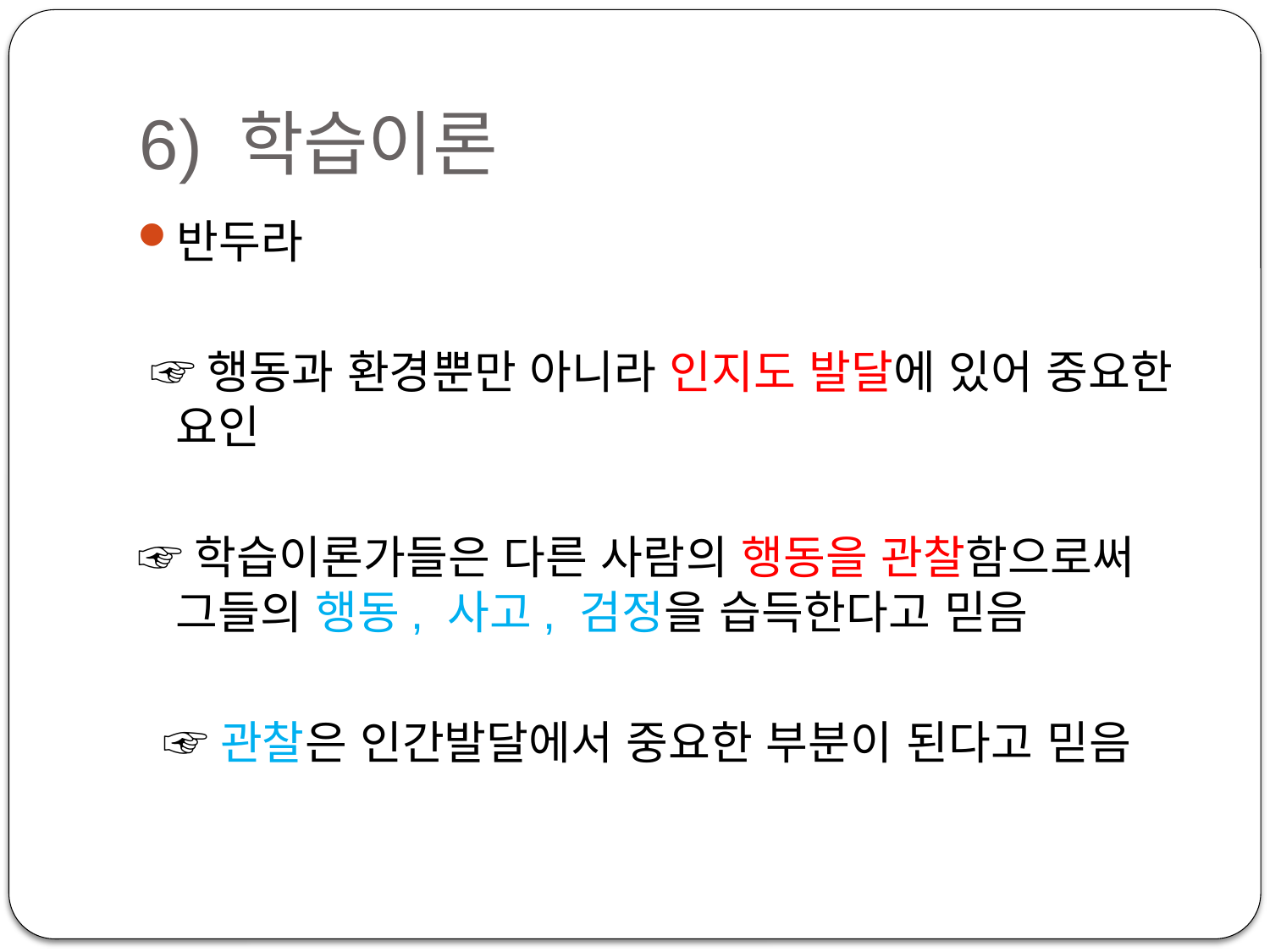

# 6) 학습이론
반두라

 ☞행동과 환경뿐만 아니라 인지도 발달에 있어 중요한 요인

☞학습이론가들은 다른 사람의 행동을 관찰함으로써 그들의 행동, 사고, 검정을 습득한다고 믿음

  ☞관찰은 인간발달에서 중요한 부분이 된다고 믿음